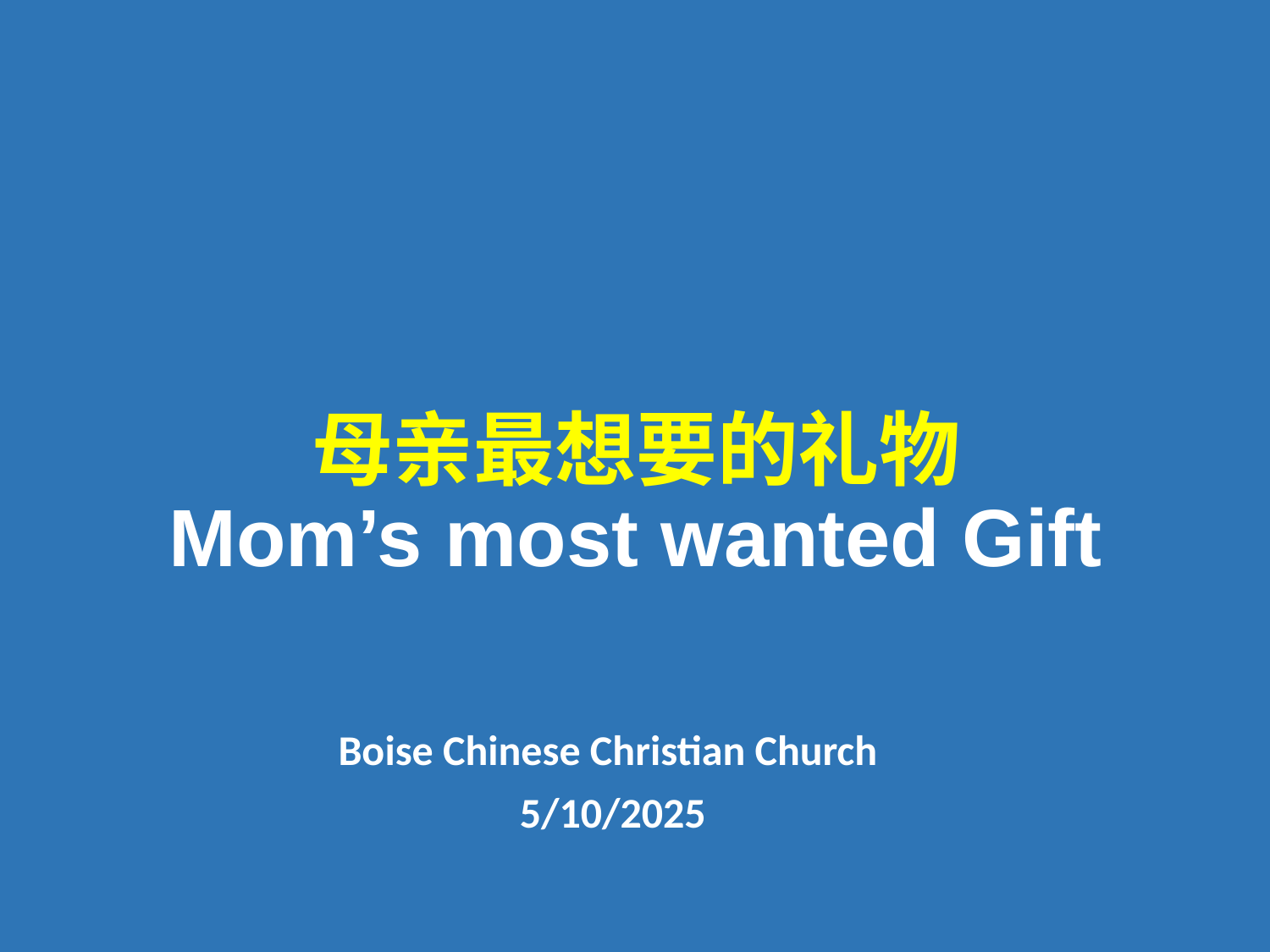

# 母亲最想要的礼物 Mom’s most wanted Gift
Boise Chinese Christian Church
5/10/2025